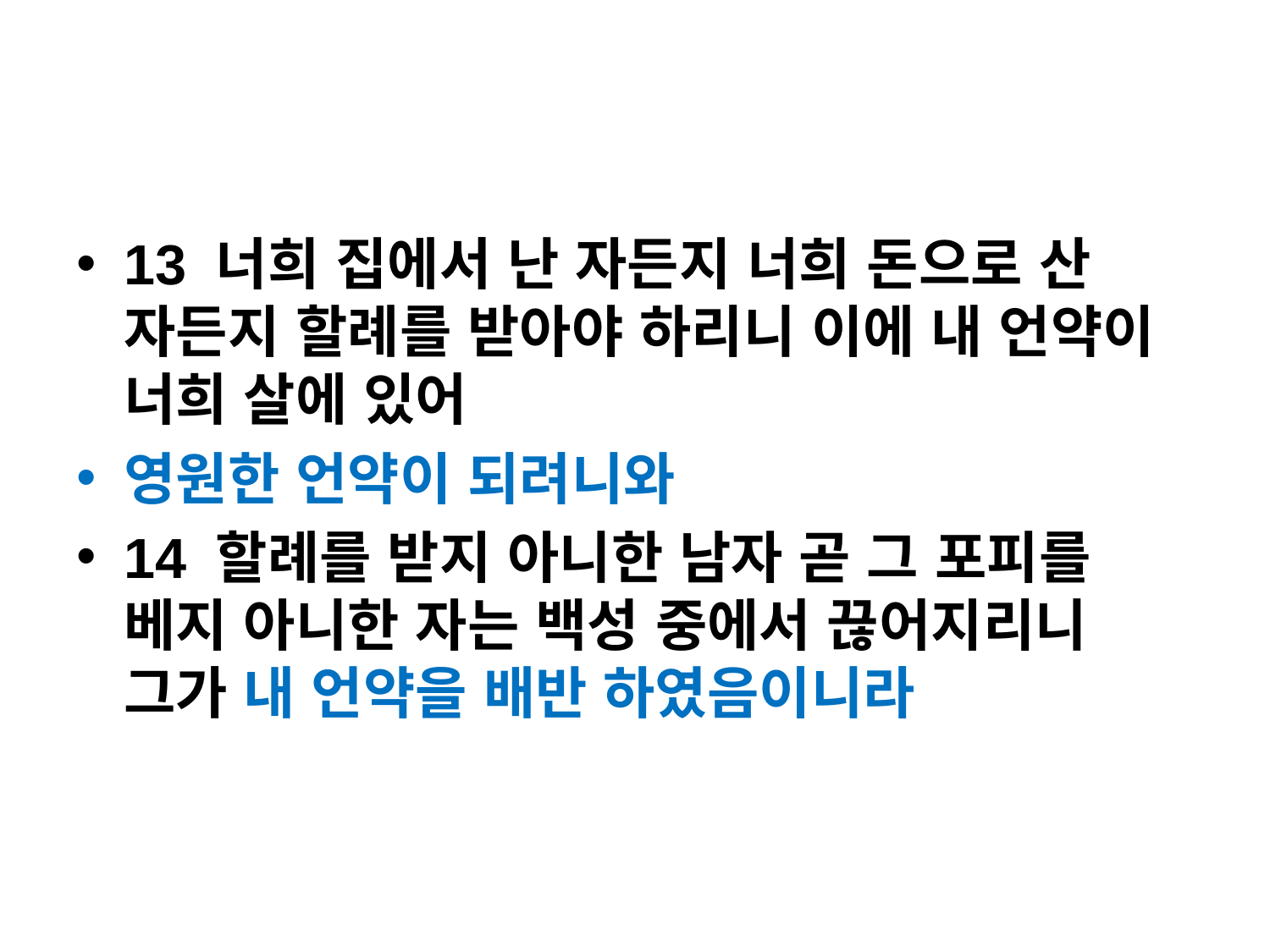

#
13 너희 집에서 난 자든지 너희 돈으로 산 자든지 할례를 받아야 하리니 이에 내 언약이 너희 살에 있어
영원한 언약이 되려니와
14 할례를 받지 아니한 남자 곧 그 포피를 베지 아니한 자는 백성 중에서 끊어지리니 그가 내 언약을 배반 하였음이니라